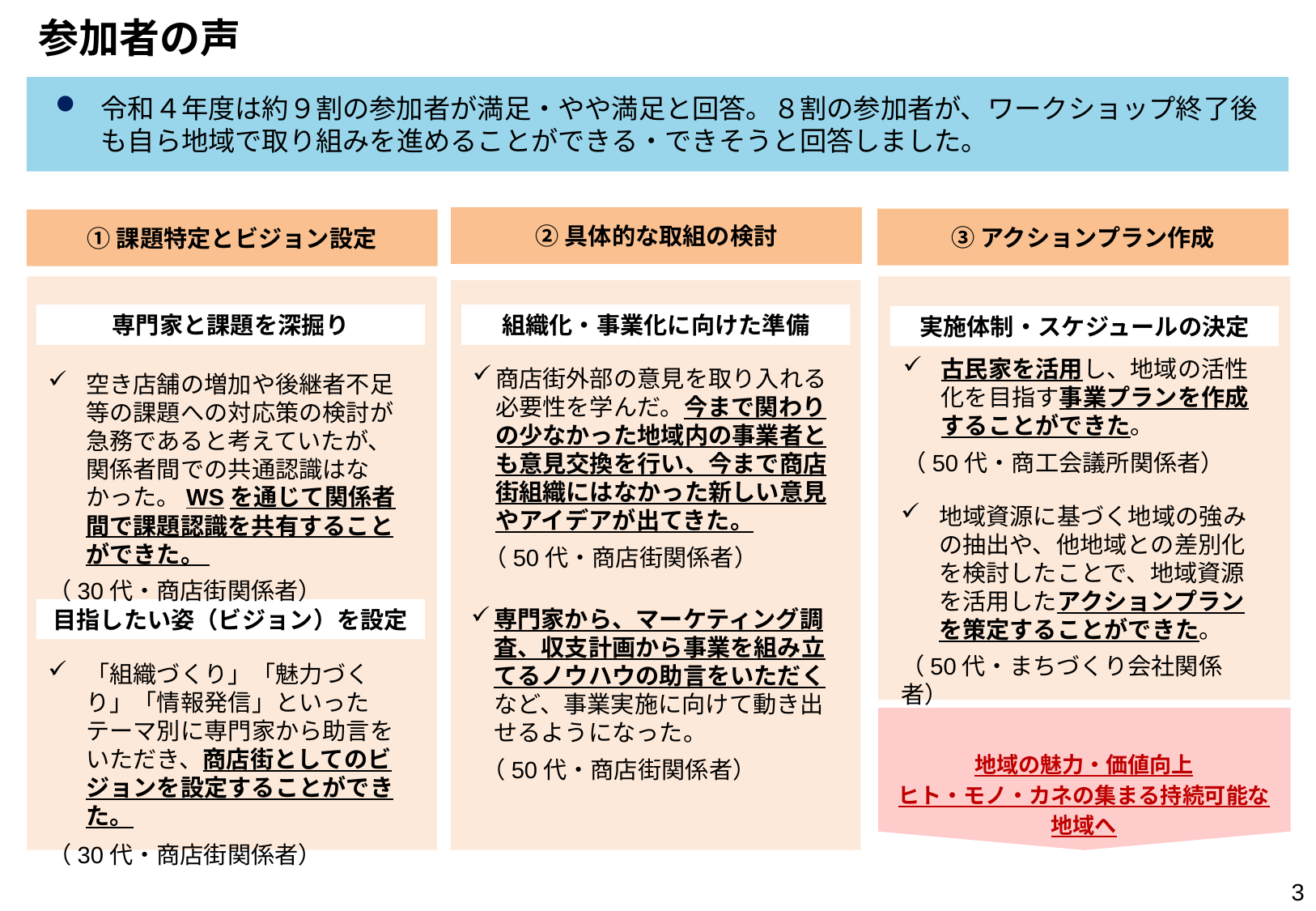

# 参加者の声
令和４年度は約９割の参加者が満足・やや満足と回答。８割の参加者が、ワークショップ終了後も自ら地域で取り組みを進めることができる・できそうと回答しました。
②具体的な取組の検討
③アクションプラン作成
①課題特定とビジョン設定

専門家と課題を深掘り
組織化・事業化に向けた準備
実施体制・スケジュールの決定
古民家を活用し、地域の活性化を目指す事業プランを作成することができた。
（50代・商工会議所関係者）
商店街外部の意見を取り入れる必要性を学んだ。今まで関わりの少なかった地域内の事業者とも意見交換を行い、今まで商店街組織にはなかった新しい意見やアイデアが出てきた。
 （50代・商店街関係者）
空き店舗の増加や後継者不足等の課題への対応策の検討が急務であると考えていたが、関係者間での共通認識はなかった。WSを通じて関係者間で課題認識を共有することができた。
（30代・商店街関係者）
地域資源に基づく地域の強みの抽出や、他地域との差別化を検討したことで、地域資源を活用したアクションプランを策定することができた。
（50代・まちづくり会社関係者）

目指したい姿（ビジョン）を設定
専門家から、マーケティング調査、収支計画から事業を組み立てるノウハウの助言をいただくなど、事業実施に向けて動き出せるようになった。
 （50代・商店街関係者）
「組織づくり」「魅力づくり」「情報発信」といったテーマ別に専門家から助言をいただき、商店街としてのビジョンを設定することができた。
（30代・商店街関係者）
地域の魅力・価値向上
ヒト・モノ・カネの集まる持続可能な地域へ
3